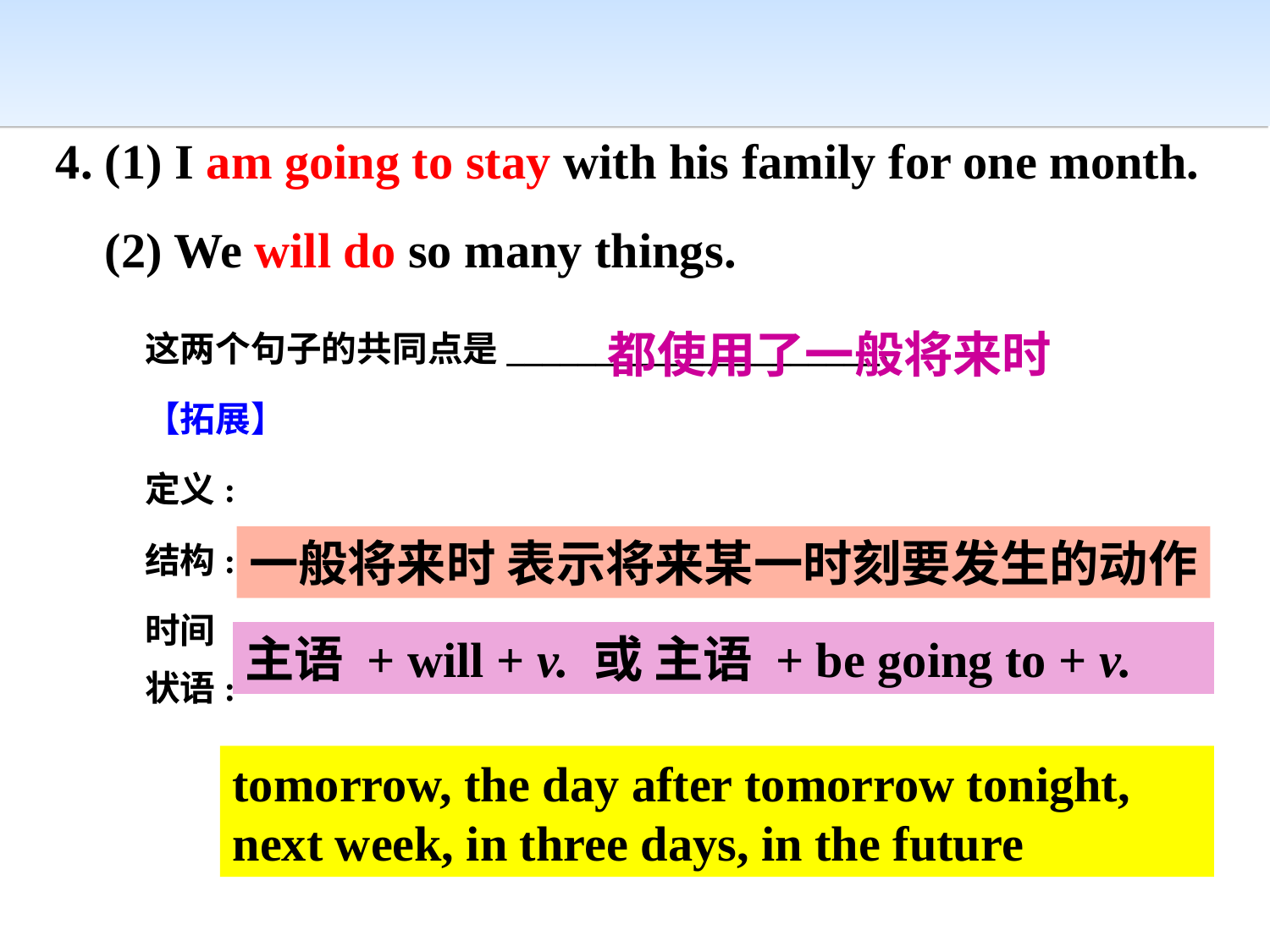

4. (1) I am going to stay with his family for one month.
    (2) We will do so many things.
这两个句子的共同点是_____________________.
【拓展】
定义:
结构:
时间
状语:
都使用了一般将来时
一般将来时 表示将来某一时刻要发生的动作
主语 + will + v. 或 主语 + be going to + v.
tomorrow, the day after tomorrow tonight,
next week, in three days, in the future